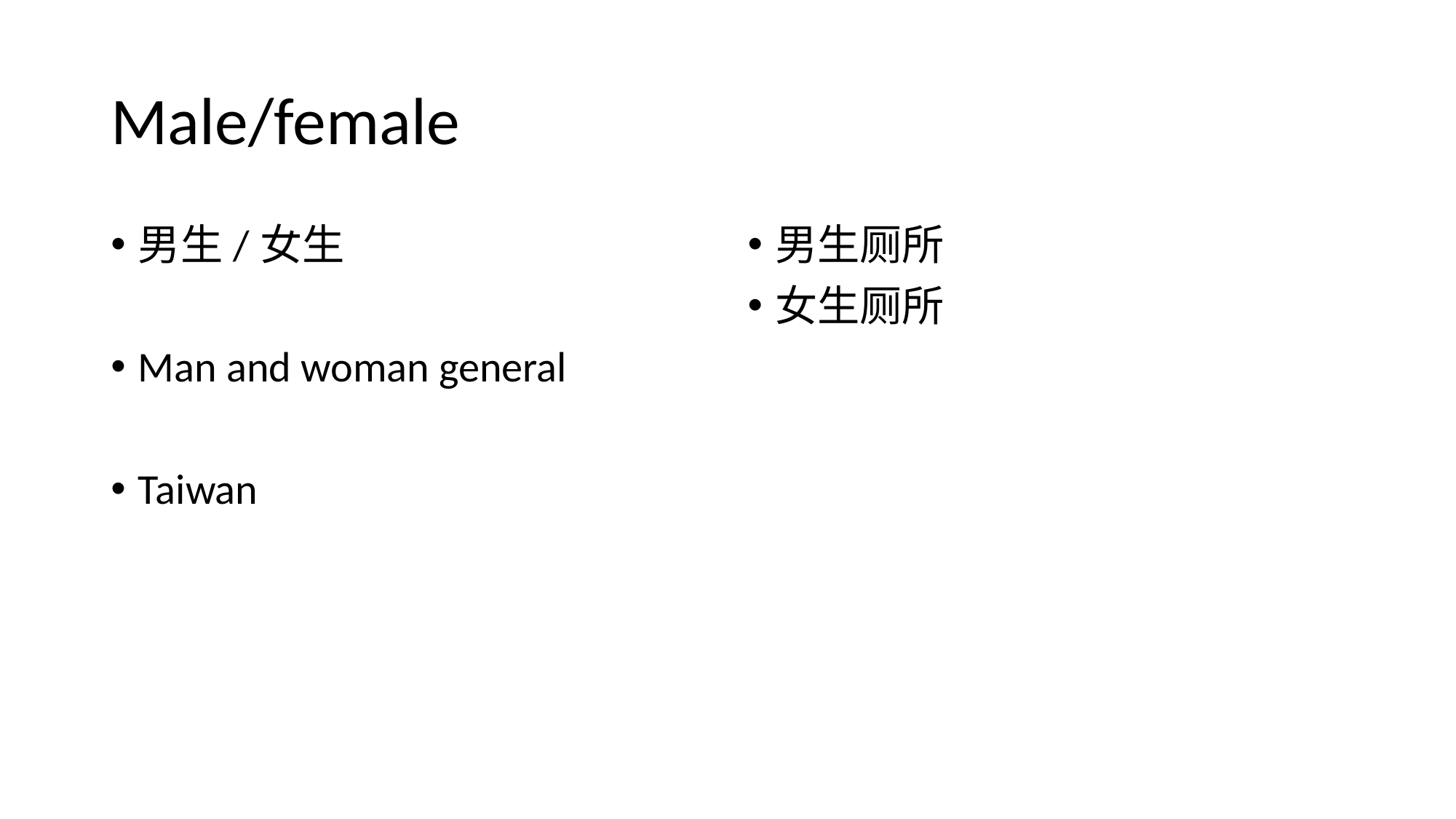

# Male/female
男生/女生

Man and woman general

Taiwan
男生厕所
女生厕所